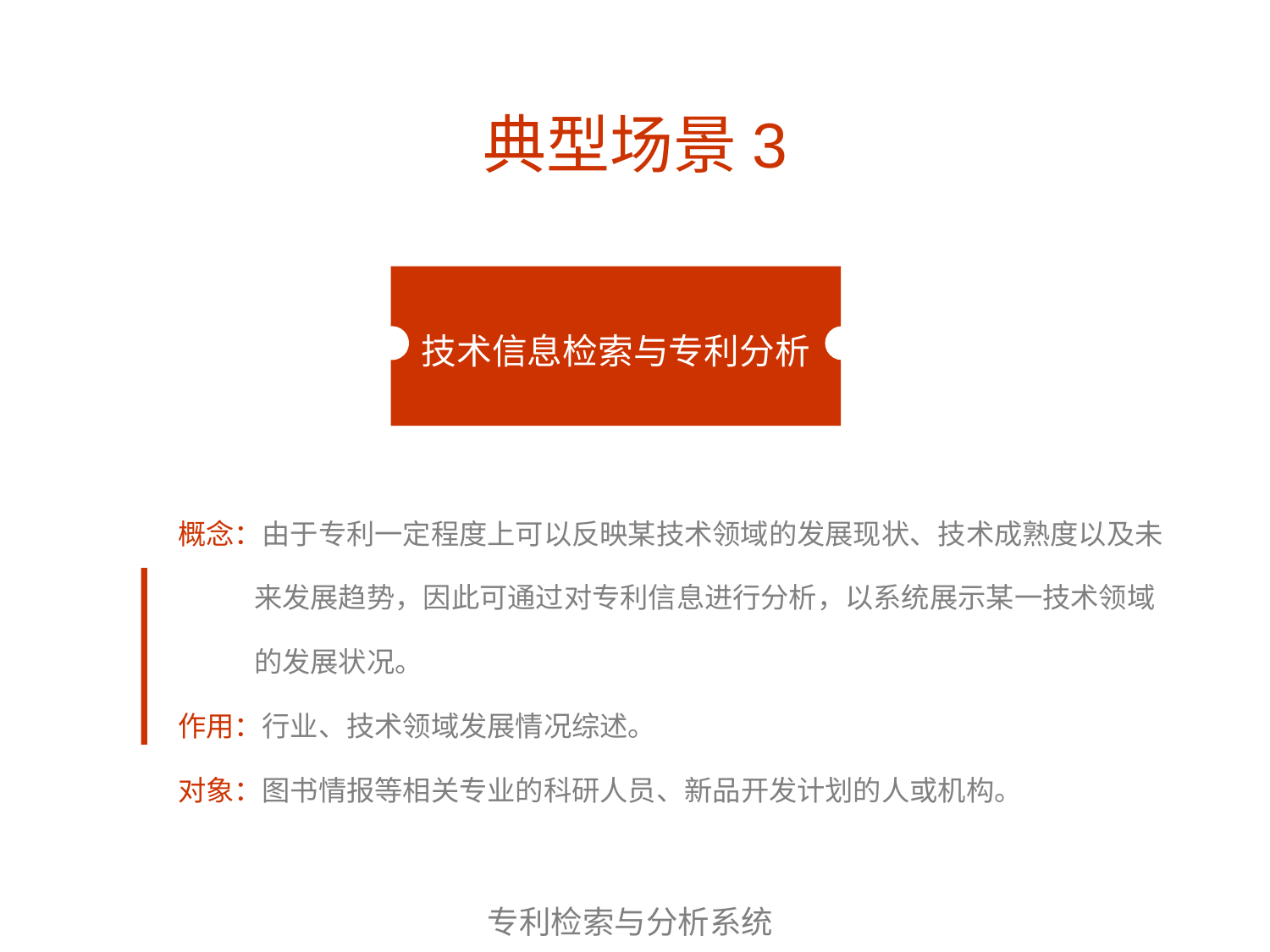

# 典型场景3
技术信息检索与专利分析

概念：由于专利一定程度上可以反映某技术领域的发展现状、技术成熟度以及未
           来发展趋势，因此可通过对专利信息进行分析，以系统展示某一技术领域
           的发展状况。
作用：行业、技术领域发展情况综述。
对象：图书情报等相关专业的科研人员、新品开发计划的人或机构。

专利检索与分析系统